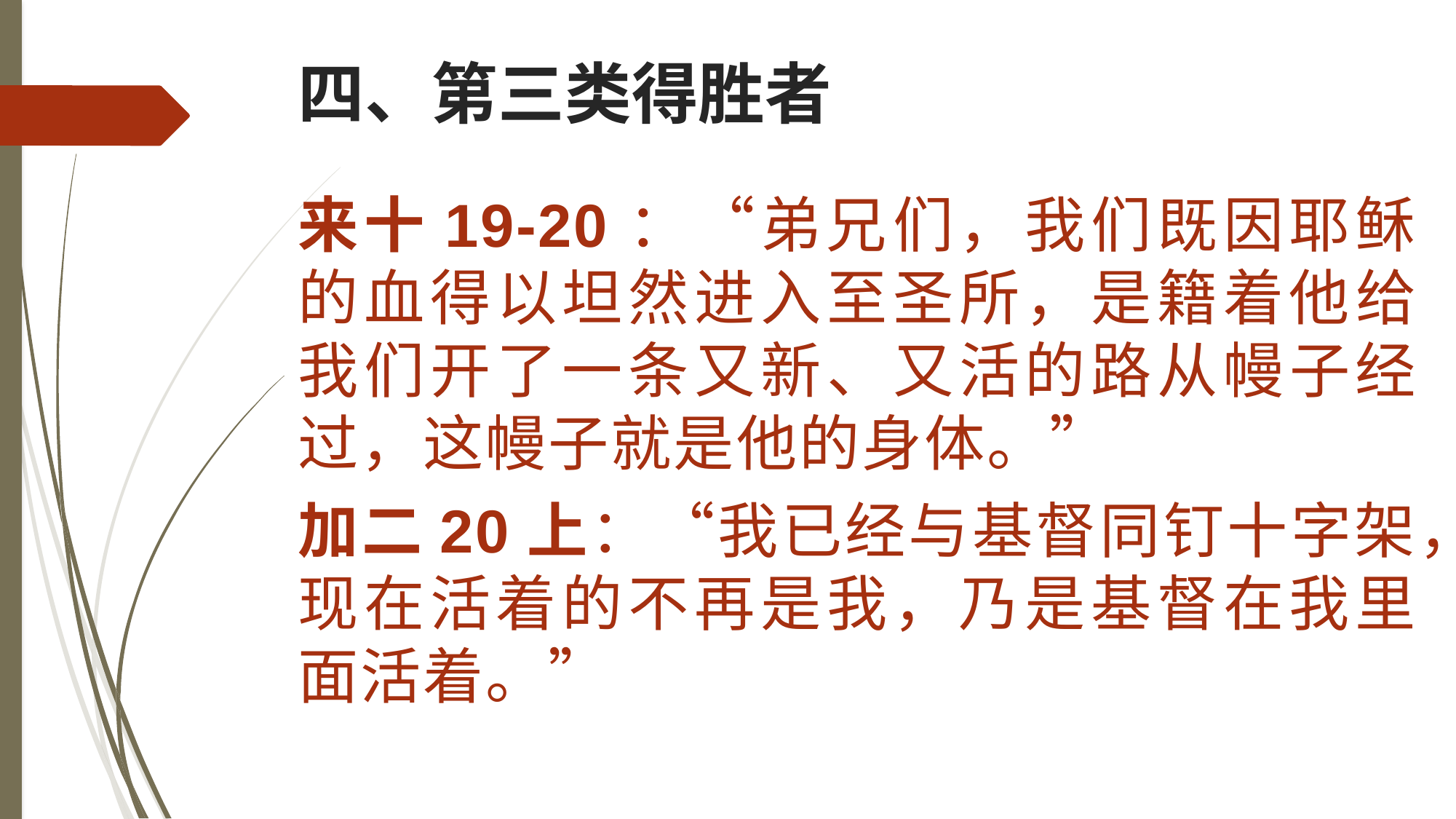

# 四、第三类得胜者
来十19-20：“弟兄们，我们既因耶稣的血得以坦然进入至圣所，是籍着他给我们开了一条又新、又活的路从幔子经过，这幔子就是他的身体。”
加二20上：“我已经与基督同钉十字架，现在活着的不再是我，乃是基督在我里面活着。”